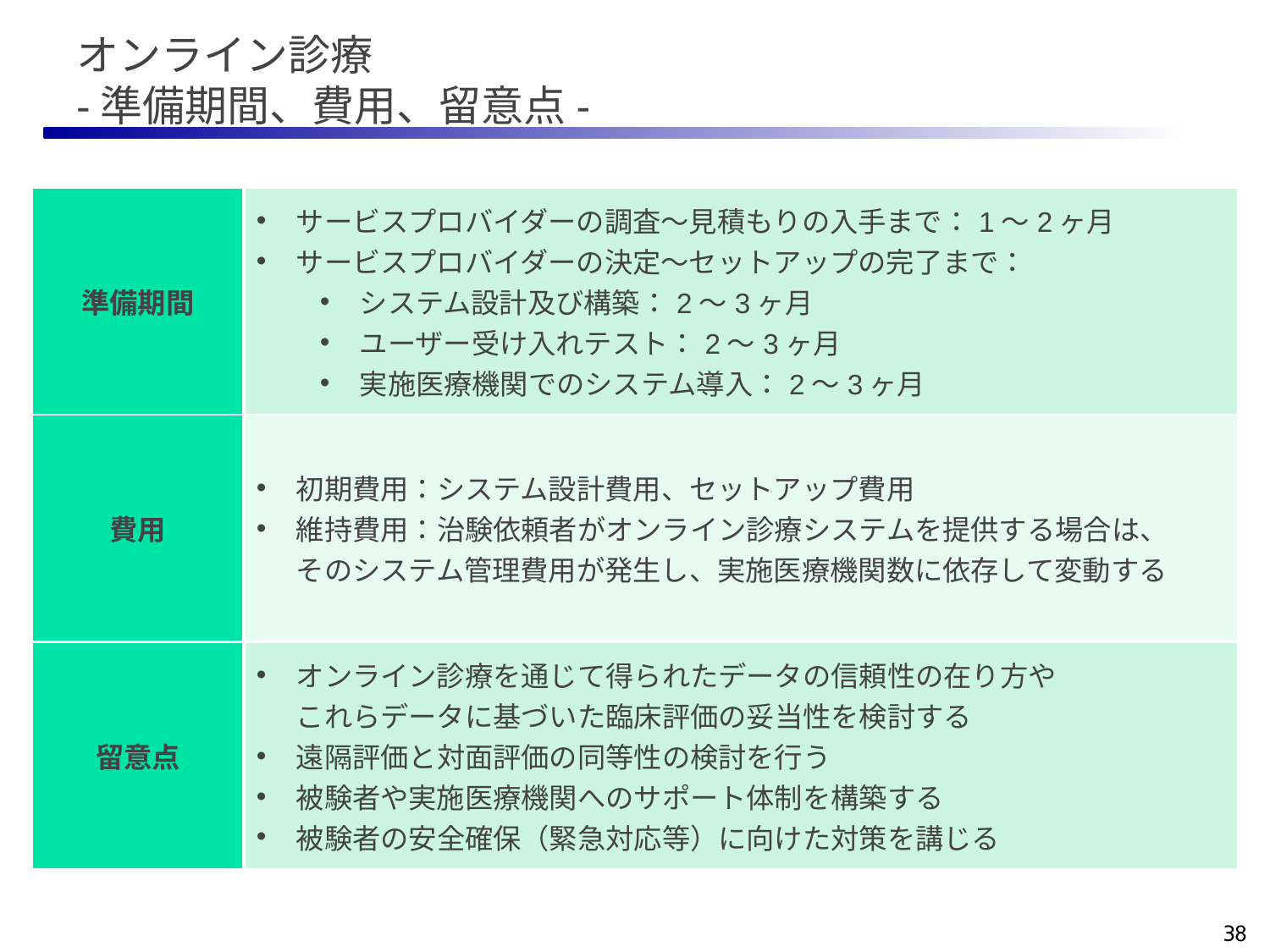

# オンライン診療 -準備期間、費用、留意点-
| 準備期間 | サービスプロバイダーの調査～見積もりの入手まで：1～2ヶ月 サービスプロバイダーの決定～セットアップの完了まで： システム設計及び構築：2～3ヶ月 ユーザー受け入れテスト：2～3ヶ月 実施医療機関でのシステム導入：2～3ヶ月 |
| --- | --- |
| 費用 | 初期費用：システム設計費用、セットアップ費用 維持費用：治験依頼者がオンライン診療システムを提供する場合は、 そのシステム管理費用が発生し、実施医療機関数に依存して変動する |
| 留意点 | オンライン診療を通じて得られたデータの信頼性の在り方や これらデータに基づいた臨床評価の妥当性を検討する 遠隔評価と対面評価の同等性の検討を行う 被験者や実施医療機関へのサポート体制を構築する 被験者の安全確保（緊急対応等）に向けた対策を講じる |
38